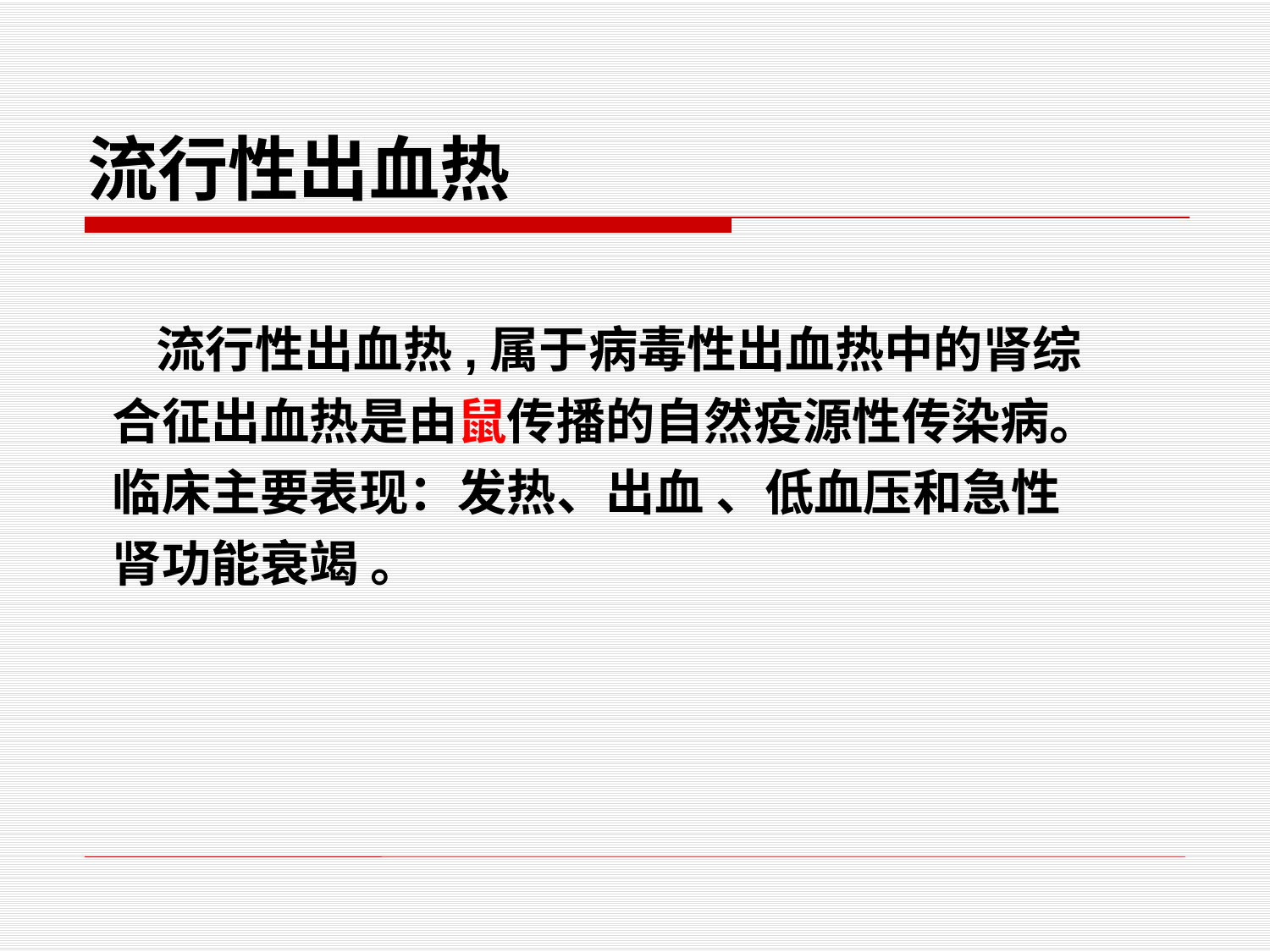

# 流行性出血热
        流行性出血热,属于病毒性出血热中的肾综合征出血热是由鼠传播的自然疫源性传染病。临床主要表现：发热、出血 、低血压和急性肾功能衰竭 。